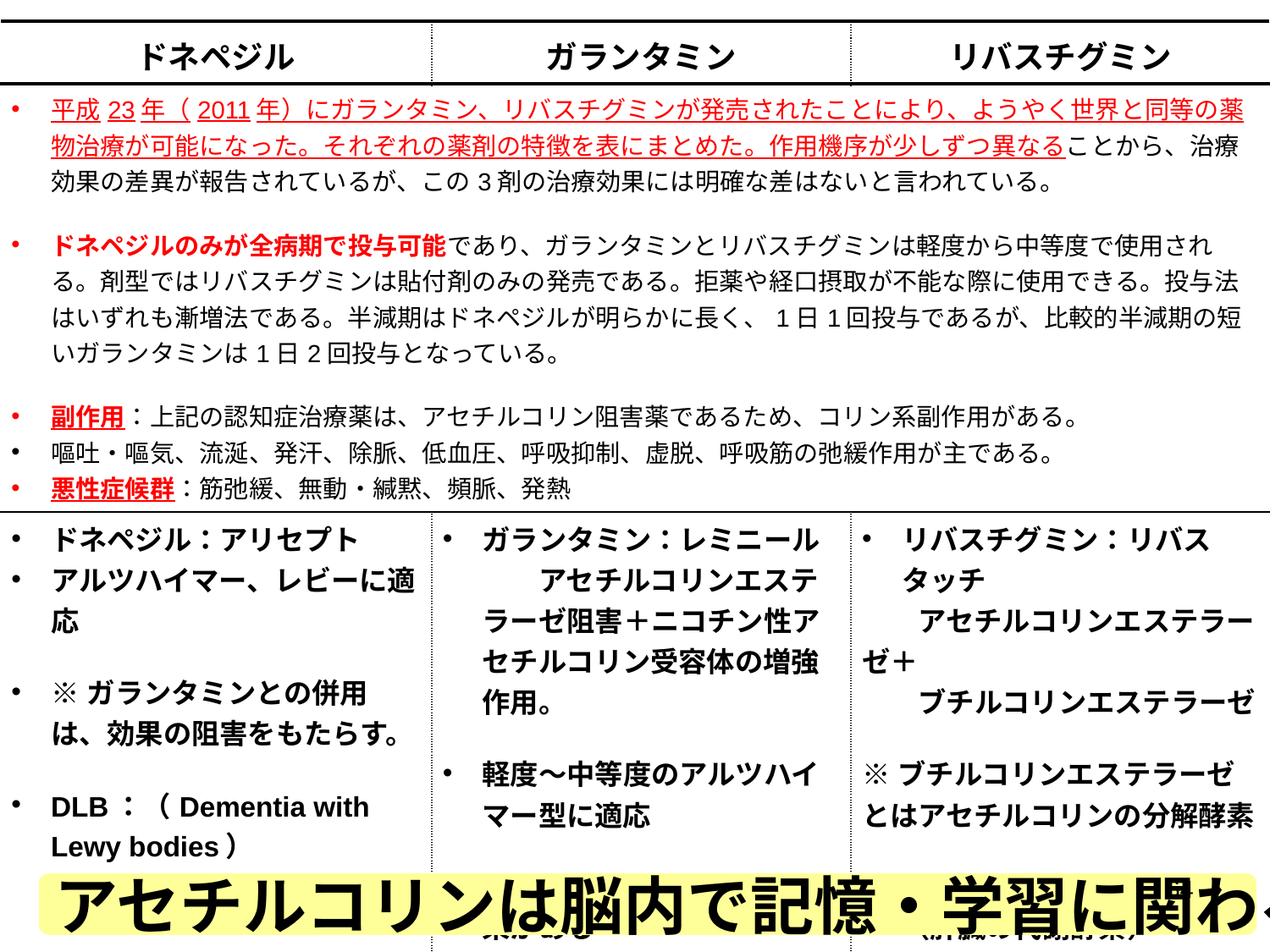

| ドネペジル | ガランタミン | リバスチグミン |
| --- | --- | --- |
| 平成23年（2011年）にガランタミン、リバスチグミンが発売されたことにより、ようやく世界と同等の薬物治療が可能になった。それぞれの薬剤の特徴を表にまとめた。作用機序が少しずつ異なることから、治療効果の差異が報告されているが、この3剤の治療効果には明確な差はないと言われている。 ドネペジルのみが全病期で投与可能であり、ガランタミンとリバスチグミンは軽度から中等度で使用される。剤型ではリバスチグミンは貼付剤のみの発売である。拒薬や経口摂取が不能な際に使用できる。投与法はいずれも漸増法である。半減期はドネペジルが明らかに長く、1日1回投与であるが、比較的半減期の短いガランタミンは1日2回投与となっている。  副作用：上記の認知症治療薬は、アセチルコリン阻害薬であるため、コリン系副作用がある。 嘔吐・嘔気、流涎、発汗、除脈、低血圧、呼吸抑制、虚脱、呼吸筋の弛緩作用が主である。 悪性症候群：筋弛緩、無動・緘黙、頻脈、発熱 |  |  |
| ドネペジル：アリセプト アルツハイマー、レビーに適応 ※ガランタミンとの併用は、効果の阻害をもたらす。 DLB：（Dementia with Lewy bodies） | ガランタミン：レミニール　　アセチルコリンエステラーゼ阻害＋ニコチン性アセチルコリン受容体の増強作用。 軽度～中等度のアルツハイマー型に適応 行動障害（逸脱行為）に効果がある | リバスチグミン：リバスタッチ 　　アセチルコリンエステラーゼ＋　　 　　ブチルコリンエステラーゼ ※ブチルコリンエステラーゼとはアセチルコリンの分解酵素 CYP：シトクロムP450（肝臓の代謝酵素） リバスチグミンは肝臓で代謝されない。 |
64
アセチルコリンは脳内で記憶・学習に関わる。